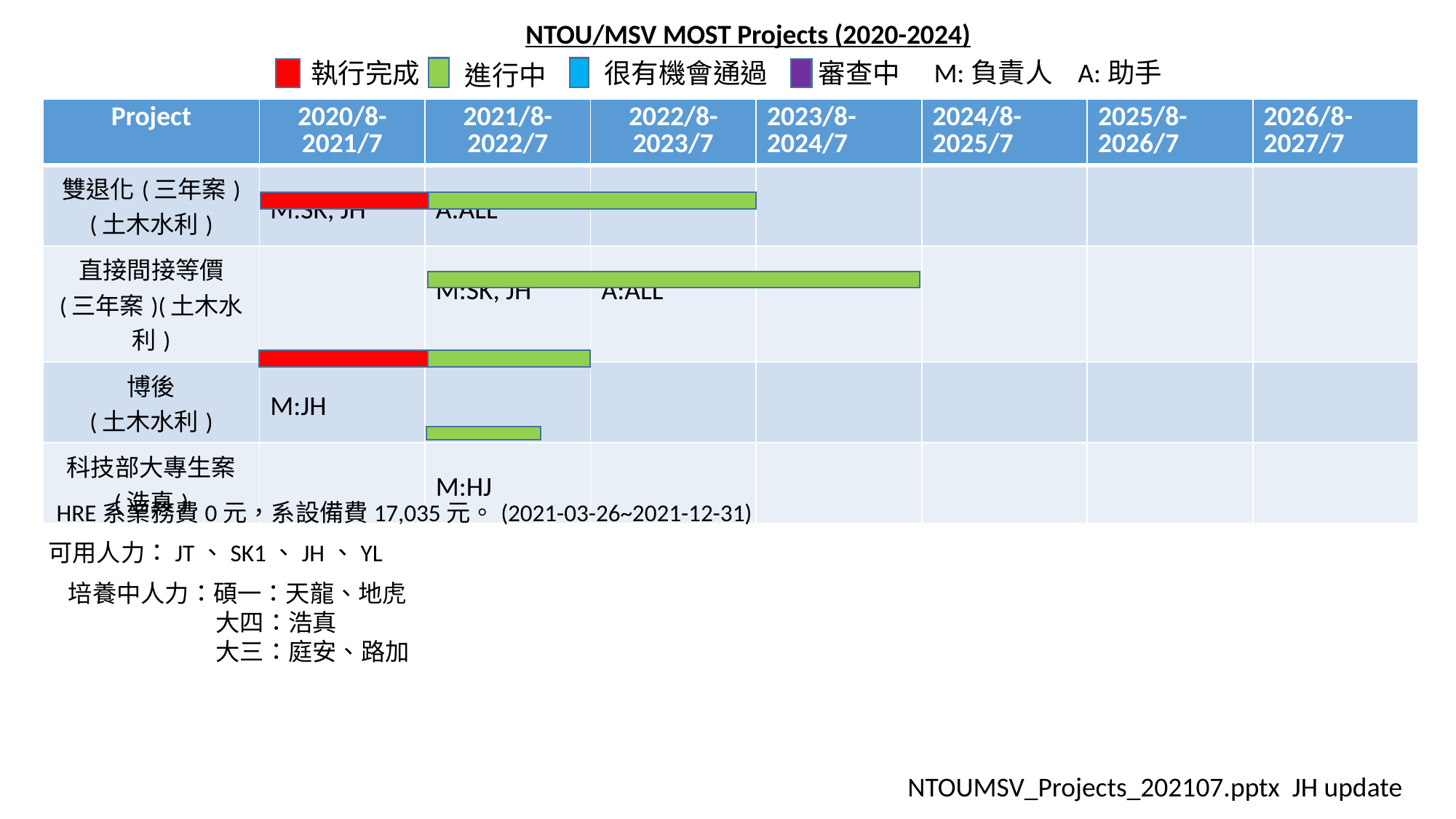

NTOU/MSV MOST Projects (2020-2024)
M:負責人   A:助手
執行完成
很有機會通過
審查中
進行中

| Project | 2020/8-2021/7 | 2021/8-2022/7 | 2022/8-2023/7 | 2023/8-2024/7 | 2024/8-2025/7 | 2025/8-2026/7 | 2026/8-2027/7 |
| --- | --- | --- | --- | --- | --- | --- | --- |
| 雙退化(三年案) (土木水利) | M:SK, JH | A:ALL |  |  |  |  |  |
| 直接間接等價 (三年案)(土木水利) |  | M:SK, JH | A:ALL |  |  |  |  |
| 博後 (土木水利) | M:JH |  |  |  |  |  |  |
| 科技部大專生案 (浩真) |  | M:HJ |  |  |  |  |  |

HRE系業務費0元，系設備費17,035元。(2021-03-26~2021-12-31)
可用人力：JT、SK1、JH、YL
培養中人力：碩一：天龍、地虎
	      大四：浩真
	      大三：庭安、路加
NTOUMSV_Projects_202107.pptx  JH update